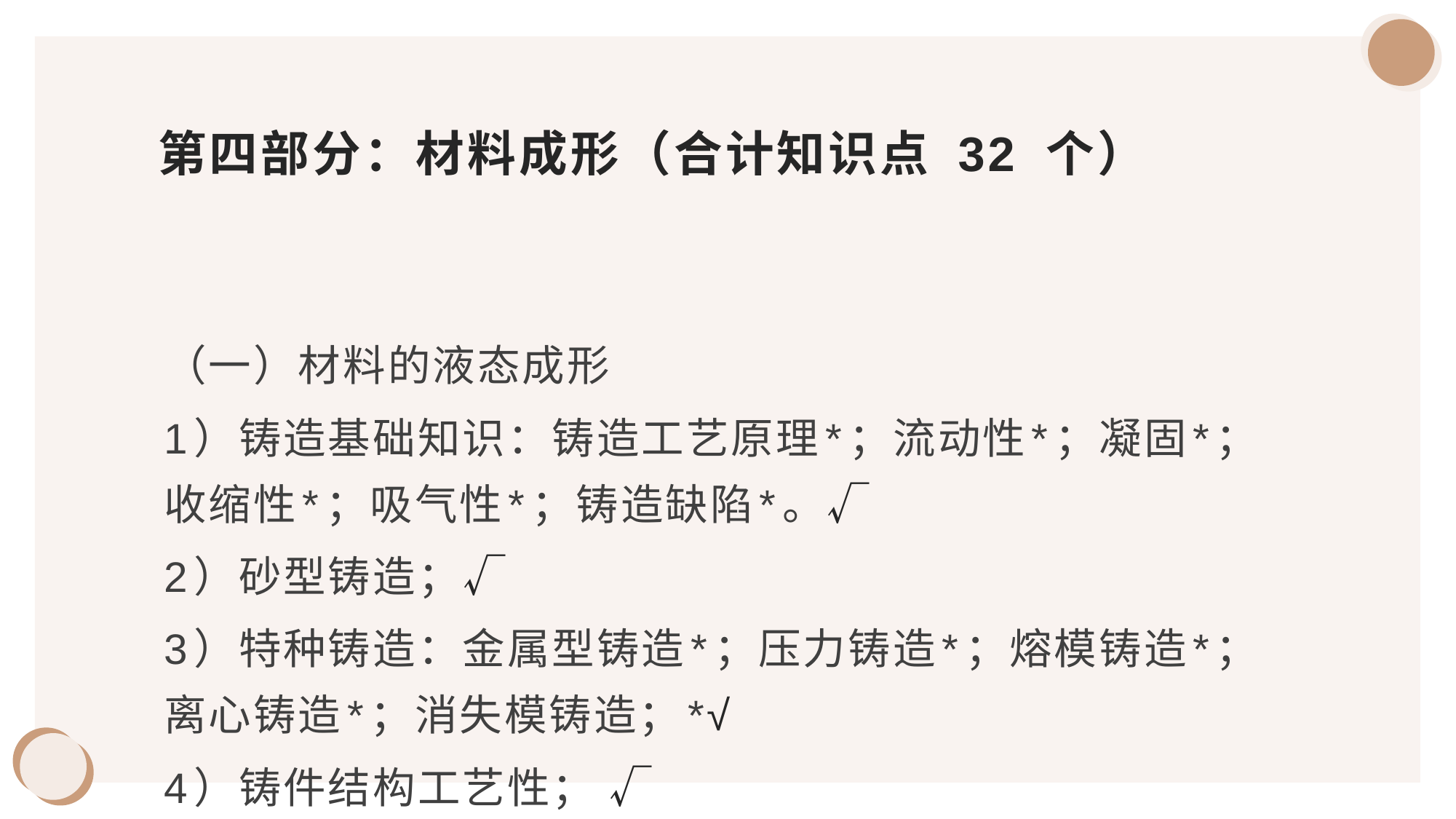

# 第四部分：材料成形（合计知识点 32 个）
（一）材料的液态成形
1）铸造基础知识：铸造工艺原理*；流动性*；凝固*；收缩性*；吸气性*；铸造缺陷*。√
2）砂型铸造；√
3）特种铸造：金属型铸造*；压力铸造*；熔模铸造*；离心铸造*；消失模铸造；*√
4）铸件结构工艺性； √